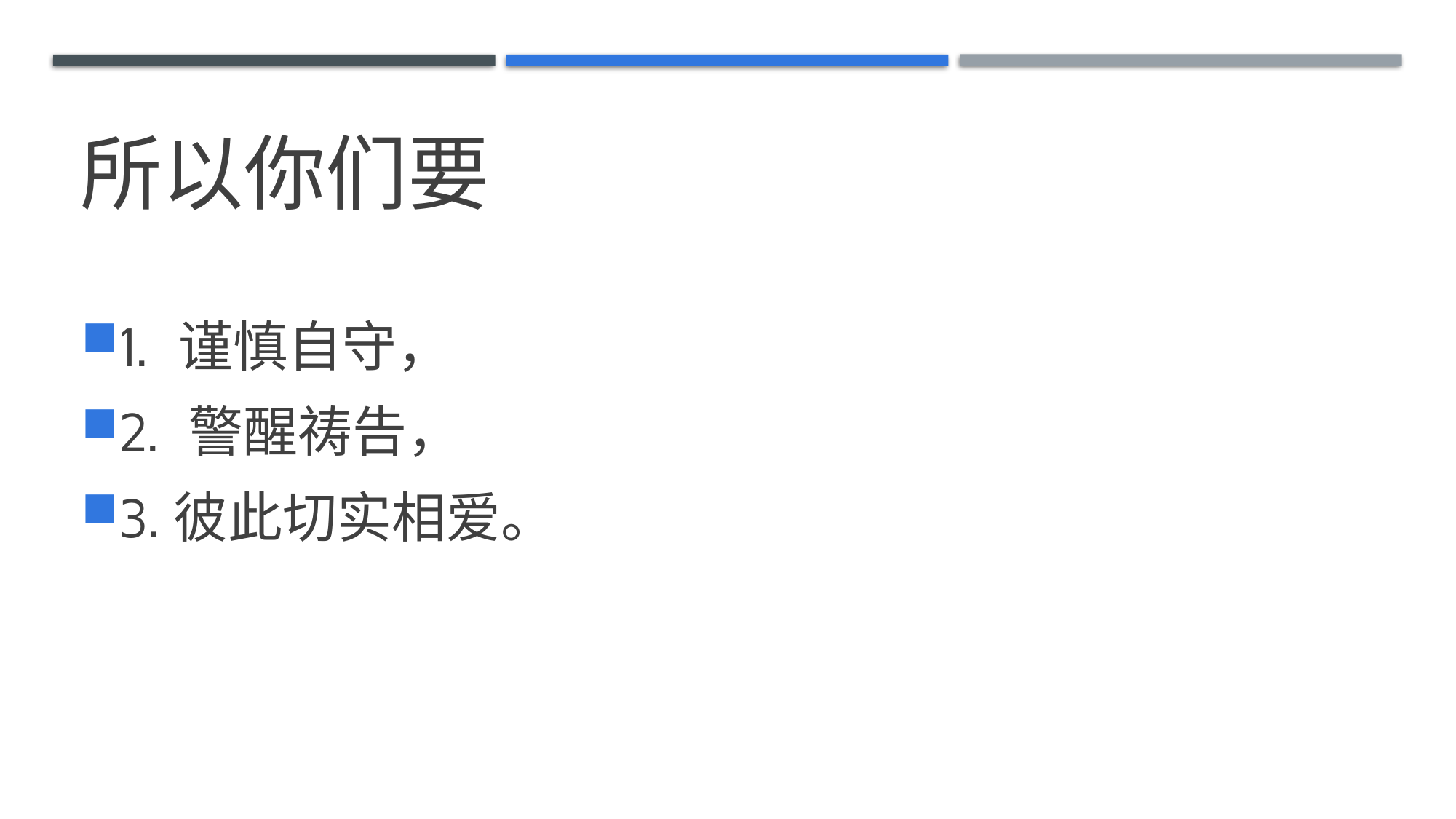

# 所以你们要
1. 谨慎自守，
2. 警醒祷告，
3.彼此切实相爱。